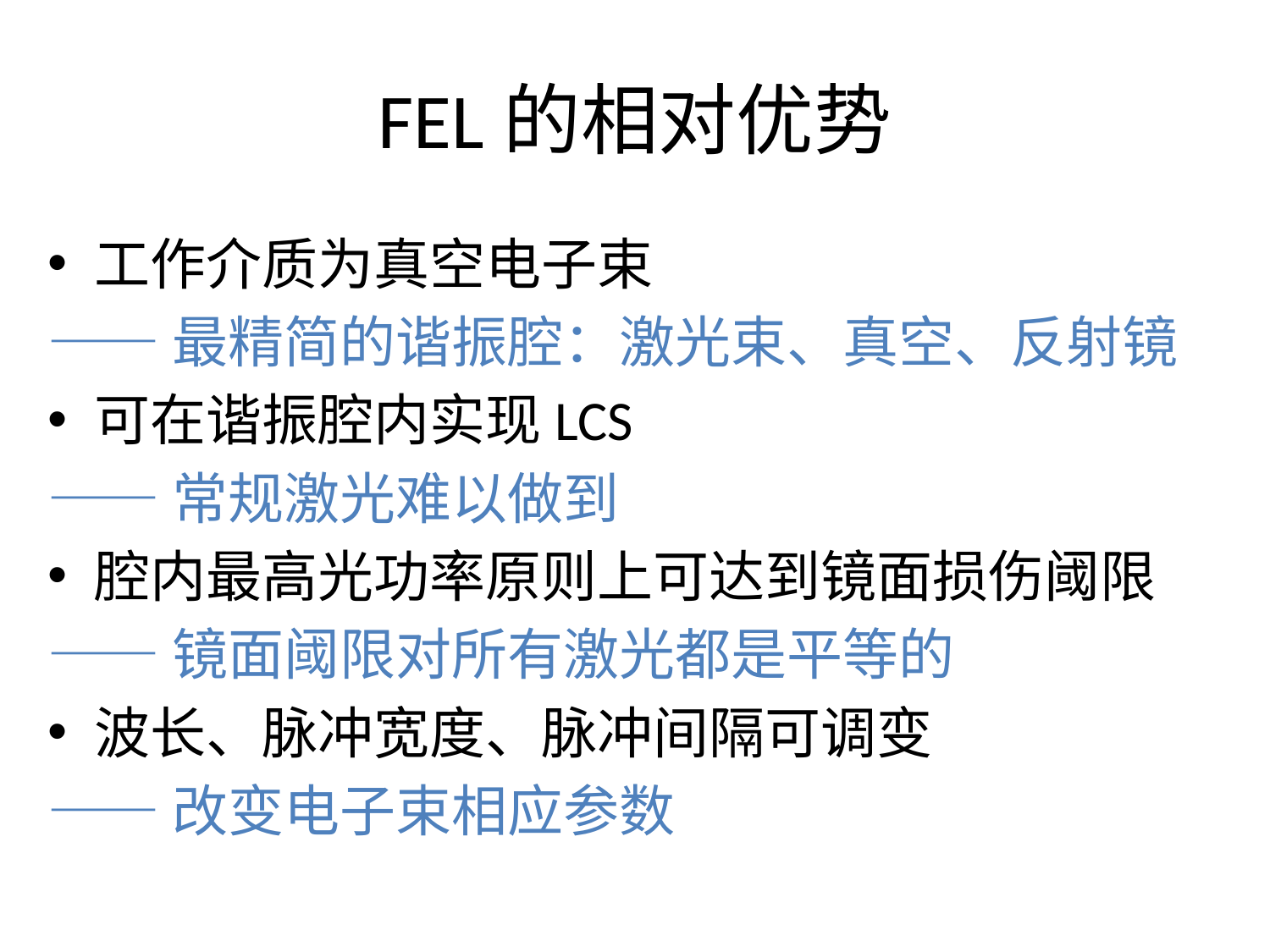

# FEL的相对优势
工作介质为真空电子束
——最精简的谐振腔：激光束、真空、反射镜
可在谐振腔内实现LCS
——常规激光难以做到
腔内最高光功率原则上可达到镜面损伤阈限
——镜面阈限对所有激光都是平等的
波长、脉冲宽度、脉冲间隔可调变
——改变电子束相应参数